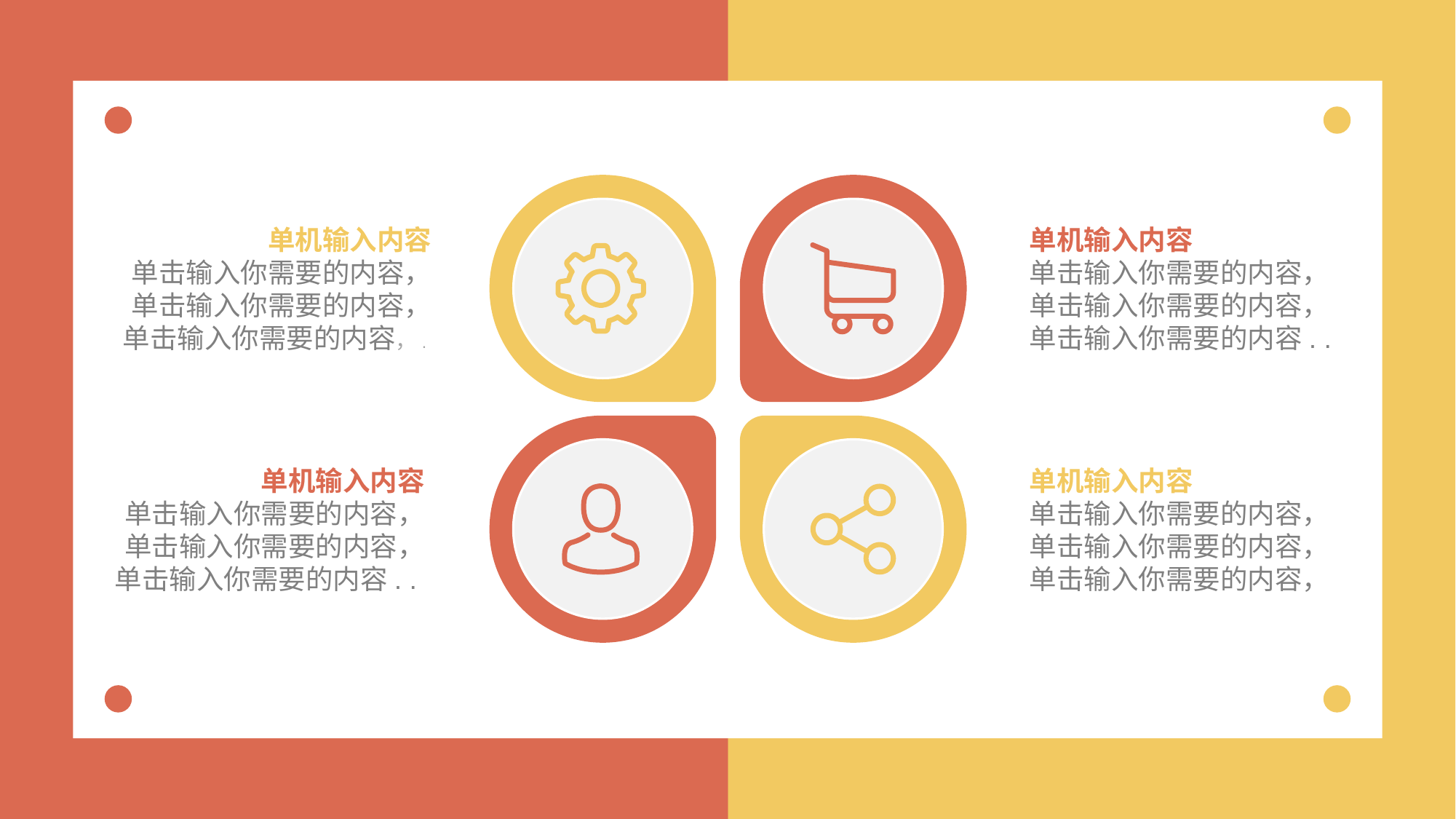

单机输入内容
单击输入你需要的内容，单击输入你需要的内容，单击输入你需要的内容，.
单机输入内容
单击输入你需要的内容，单击输入你需要的内容，单击输入你需要的内容. .

单机输入内容
单击输入你需要的内容，单击输入你需要的内容，单击输入你需要的内容. .
单机输入内容
单击输入你需要的内容，单击输入你需要的内容，单击输入你需要的内容，